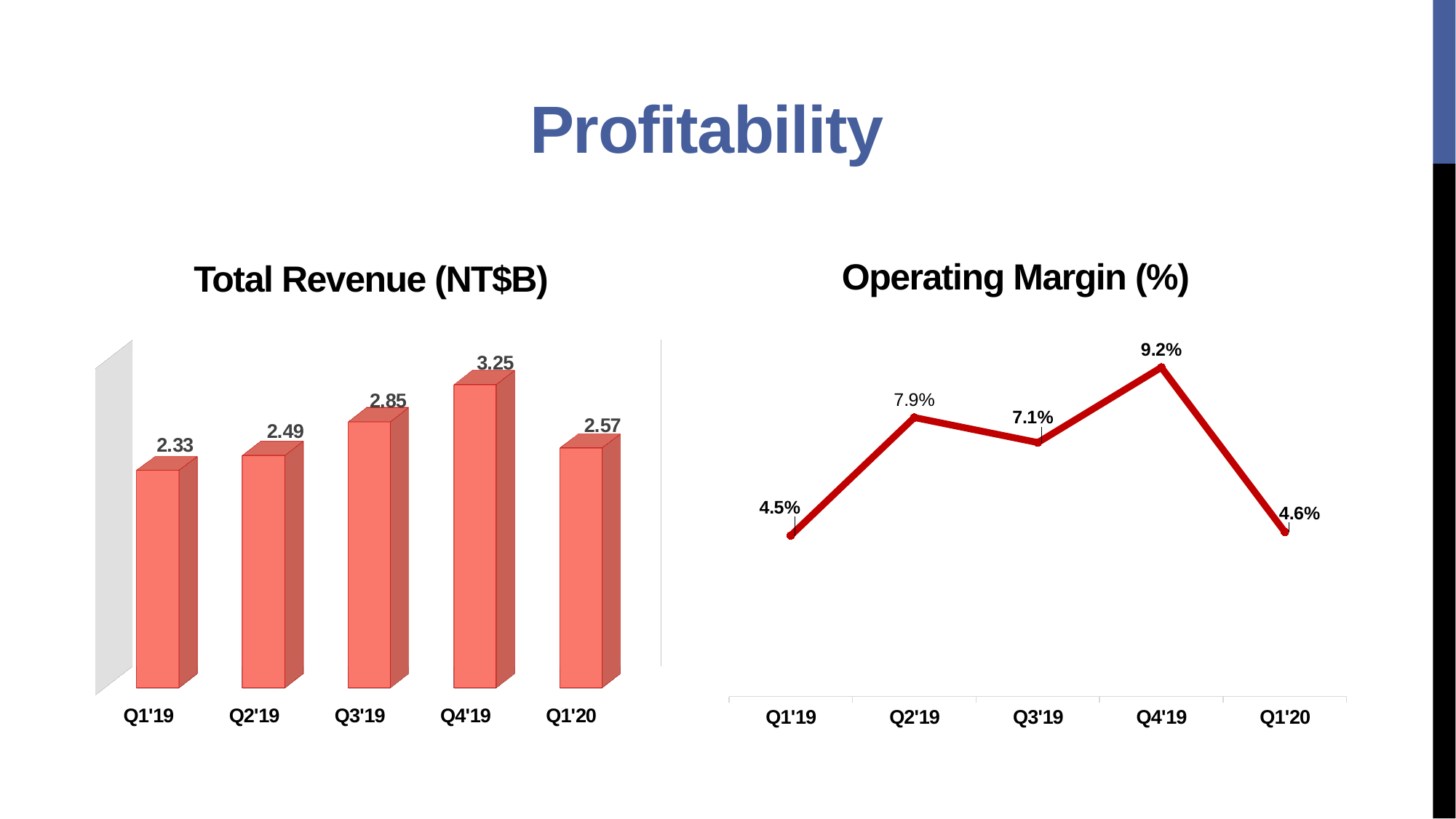

Profitability
Operating Margin (%)
Total Revenue (NT$B)

[unsupported chart]

### Chart

| Category | 淨利% |
|---|---|
| Q1'19 | 0.04500000000000001 |
| Q2'19 | 0.07800000000000001 |
| Q3'19 | 0.071 |
| Q4'19 | 0.09200000000000003 |
| Q1'20 | 0.046 |